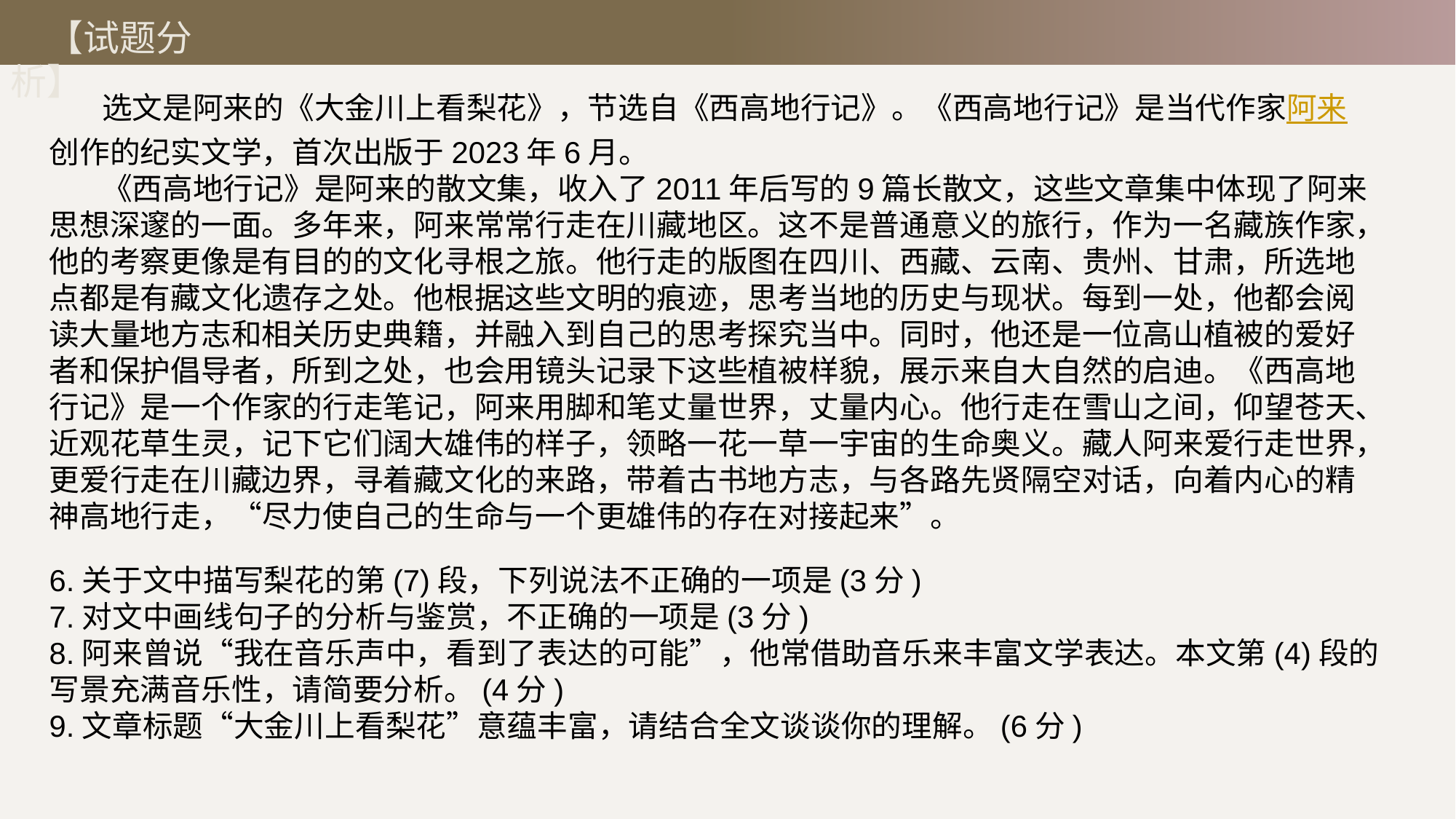

【试题分析】
  选文是阿来的《大金川上看梨花》，节选自《西高地行记》。《西高地行记》是当代作家阿来创作的纪实文学，首次出版于2023年6月。
  《西高地行记》是阿来的散文集，收入了2011年后写的9篇长散文，这些文章集中体现了阿来思想深邃的一面。多年来，阿来常常行走在川藏地区。这不是普通意义的旅行，作为一名藏族作家，他的考察更像是有目的的文化寻根之旅。他行走的版图在四川、西藏、云南、贵州、甘肃，所选地点都是有藏文化遗存之处。他根据这些文明的痕迹，思考当地的历史与现状。每到一处，他都会阅读大量地方志和相关历史典籍，并融入到自己的思考探究当中。同时，他还是一位高山植被的爱好者和保护倡导者，所到之处，也会用镜头记录下这些植被样貌，展示来自大自然的启迪。《西高地行记》是一个作家的行走笔记，阿来用脚和笔丈量世界，丈量内心。他行走在雪山之间，仰望苍天、近观花草生灵，记下它们阔大雄伟的样子，领略一花一草一宇宙的生命奥义。藏人阿来爱行走世界，更爱行走在川藏边界，寻着藏文化的来路，带着古书地方志，与各路先贤隔空对话，向着内心的精神高地行走，“尽力使自己的生命与一个更雄伟的存在对接起来”。
6.关于文中描写梨花的第(7)段，下列说法不正确的一项是(3分)
7.对文中画线句子的分析与鉴赏，不正确的一项是(3分)
8.阿来曾说“我在音乐声中，看到了表达的可能”，他常借助音乐来丰富文学表达。本文第(4)段的写景充满音乐性，请简要分析。(4分)
9.文章标题“大金川上看梨花”意蕴丰富，请结合全文谈谈你的理解。(6分)